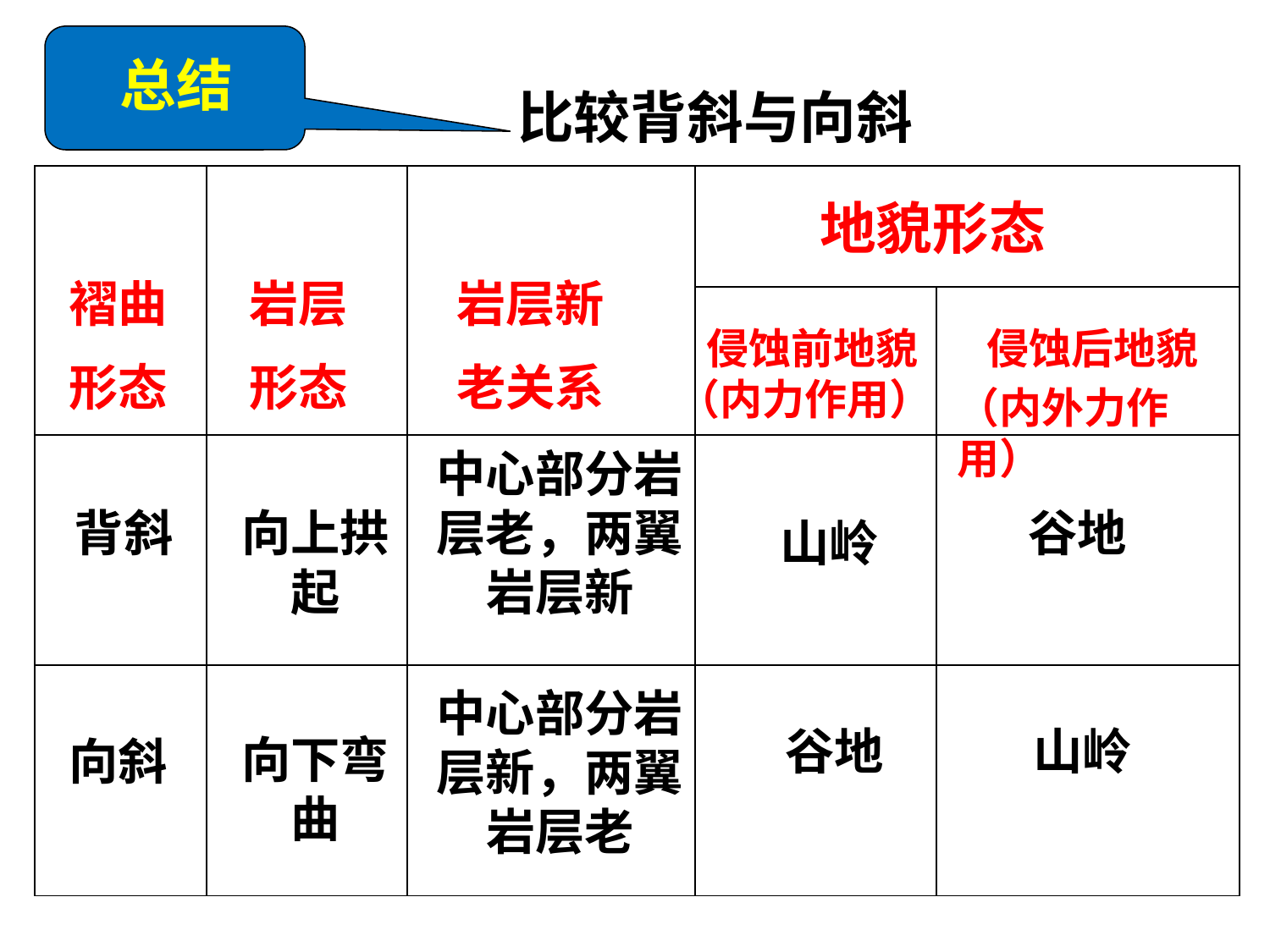

总结
比较背斜与向斜
|  |  |  |  |  |
| --- | --- | --- | --- | --- |
|  |  |  |  |  |
|  |  |  |  |  |
|  |  |  |  |  |
地貌形态

褶曲
形态
岩层
形态
岩层新
老关系

  侵蚀前地貌（内力作用）
  侵蚀后地貌
（内外力作用）

中心部分岩层老，两翼岩层新
背斜
向上拱起
谷地
山岭
中心部分岩层新，两翼岩层老
谷地
山岭
向下弯曲
向斜